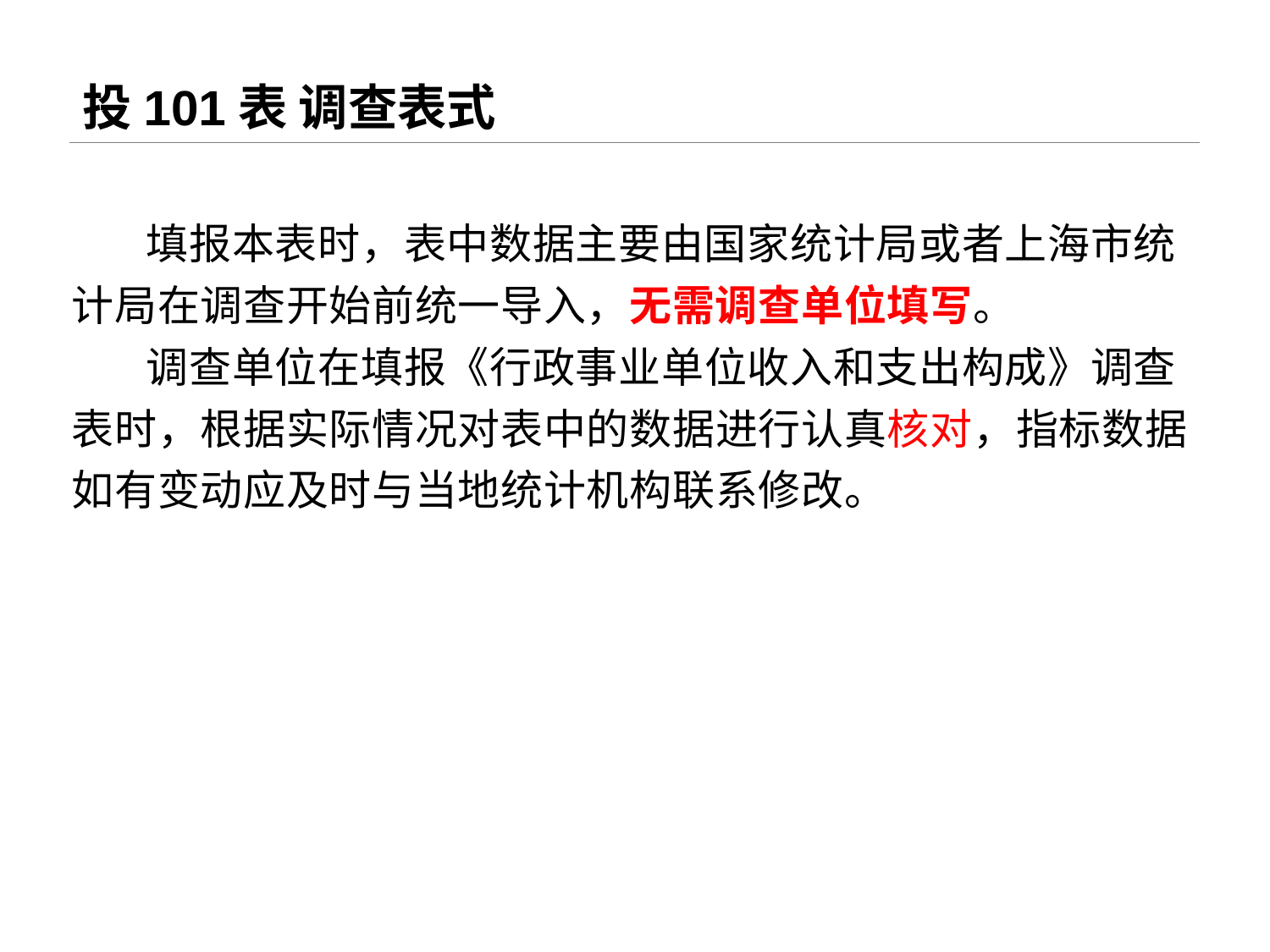

# 投101表 调查表式
填报本表时，表中数据主要由国家统计局或者上海市统计局在调查开始前统一导入，无需调查单位填写。
调查单位在填报《行政事业单位收入和支出构成》调查表时，根据实际情况对表中的数据进行认真核对，指标数据如有变动应及时与当地统计机构联系修改。